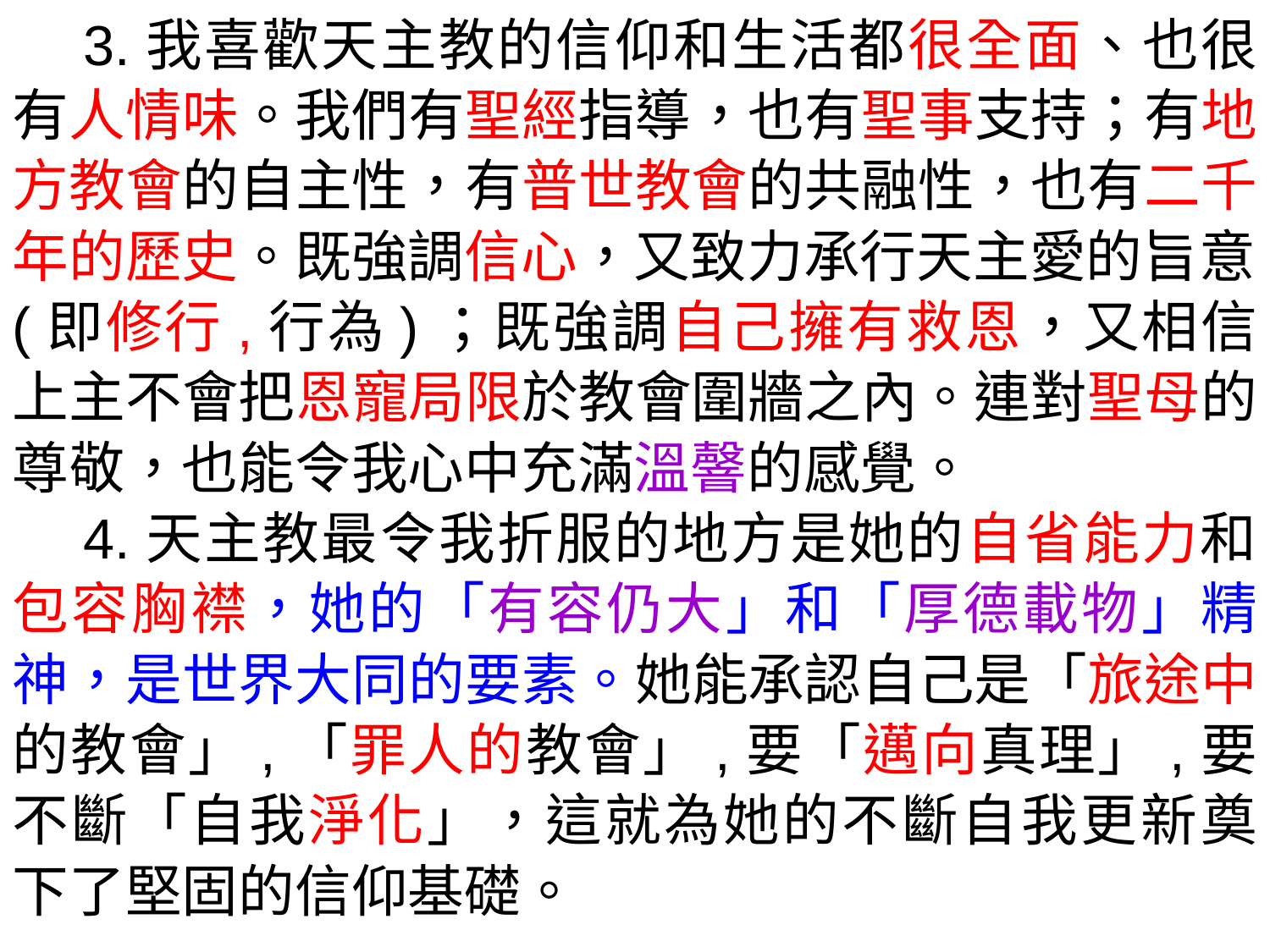

3.我喜歡天主教的信仰和生活都很全面、也很有人情味。我們有聖經指導，也有聖事支持；有地方教會的自主性，有普世教會的共融性，也有二千年的歷史。既強調信心，又致力承行天主愛的旨意(即修行,行為)；既強調自己擁有救恩，又相信上主不會把恩寵局限於教會圍牆之內。連對聖母的尊敬，也能令我心中充滿溫韾的感覺。
    4.天主教最令我折服的地方是她的自省能力和包容胸襟，她的「有容仍大」和「厚德載物」精神，是世界大同的要素。她能承認自己是「旅途中的教會」,「罪人的教會」,要「邁向真理」,要不斷「自我淨化」，這就為她的不斷自我更新奠下了堅固的信仰基礎。